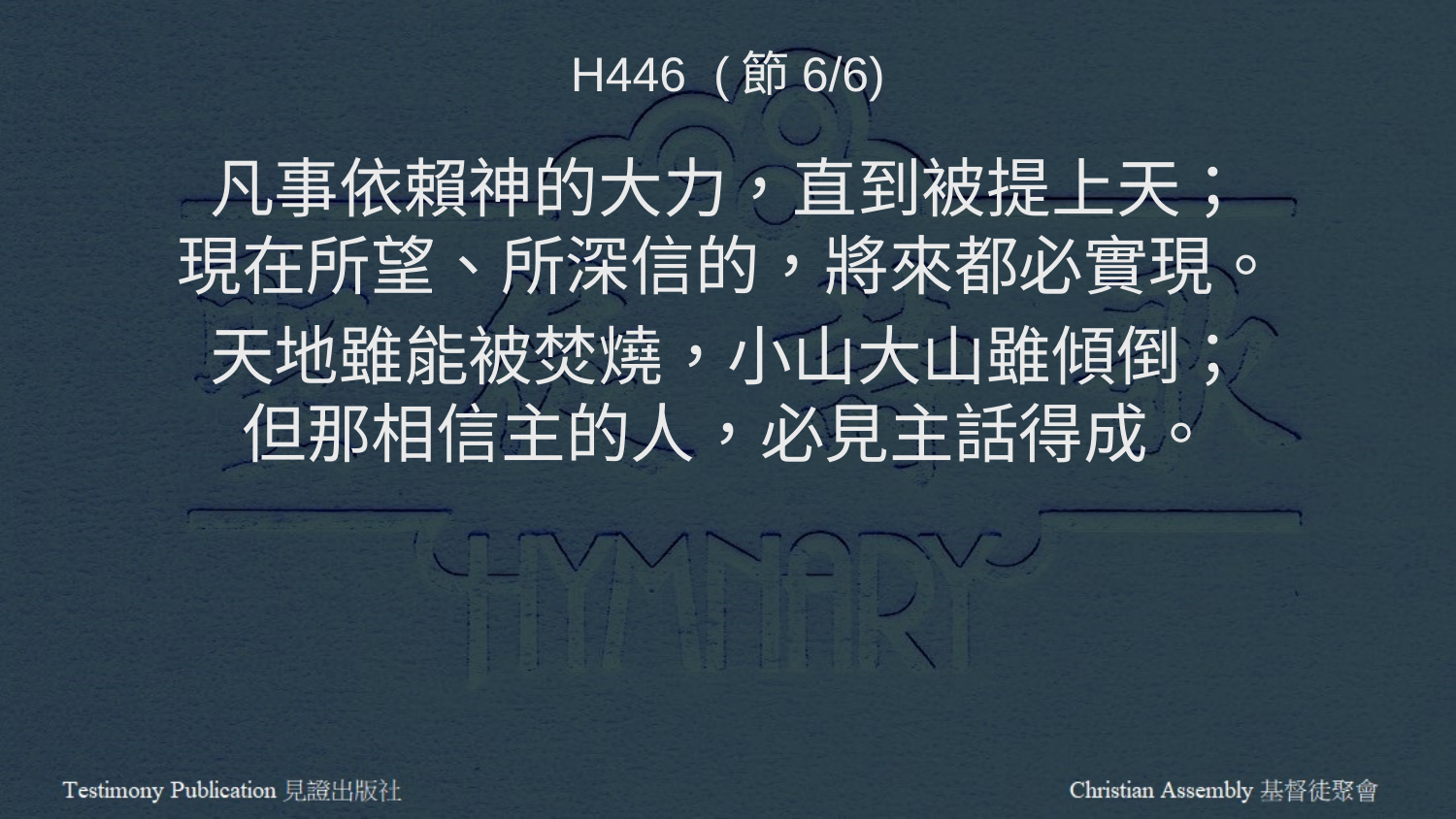

H446  (節6/6)

凡事依賴神的大力，直到被提上天；
現在所望、所深信的，將來都必實現。
天地雖能被焚燒，小山大山雖傾倒；
但那相信主的人，必見主話得成。